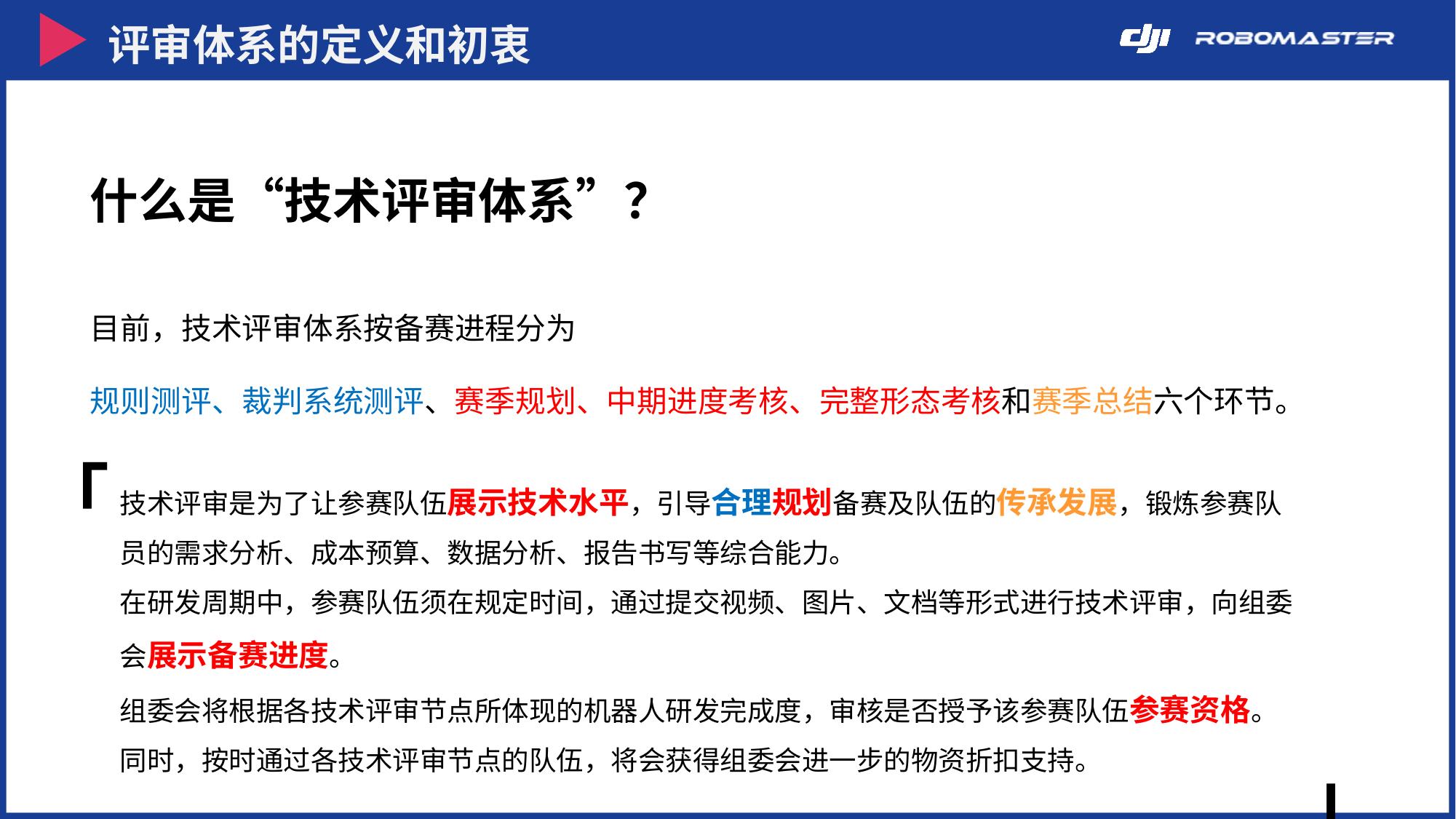

评审体系的定义和初衷
什么是“技术评审体系”？
目前，技术评审体系按备赛进程分为
规则测评、裁判系统测评、赛季规划、中期进度考核、完整形态考核和赛季总结六个环节。

「
技术评审是为了让参赛队伍展示技术水平，引导合理规划备赛及队伍的传承发展，锻炼参赛队员的需求分析、成本预算、数据分析、报告书写等综合能力。
在研发周期中，参赛队伍须在规定时间，通过提交视频、图片、文档等形式进行技术评审，向组委会展示备赛进度。
组委会将根据各技术评审节点所体现的机器人研发完成度，审核是否授予该参赛队伍参赛资格。同时，按时通过各技术评审节点的队伍，将会获得组委会进一步的物资折扣支持。
」